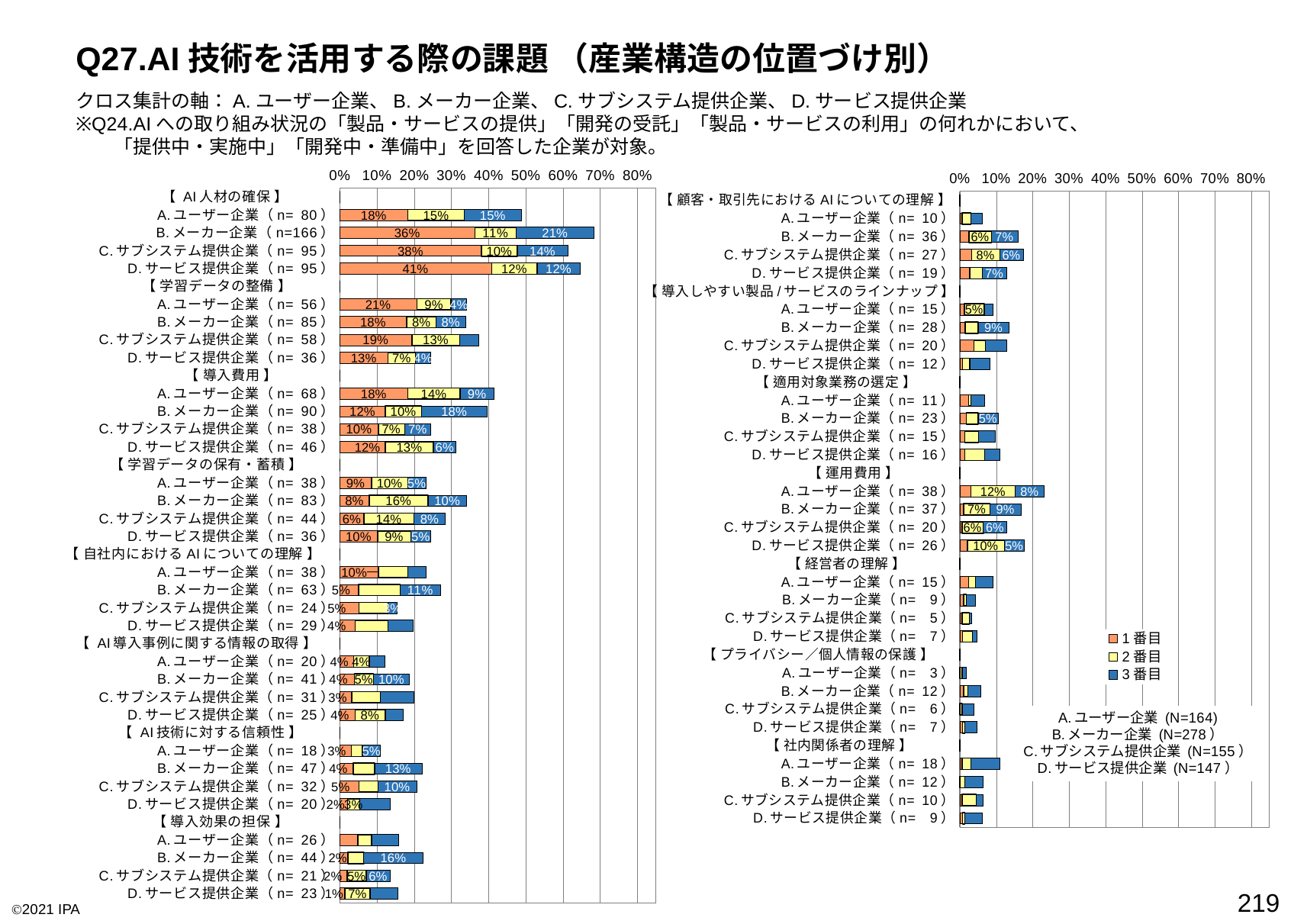

Q27.AI技術を活用する際の課題 （産業構造の位置づけ別）
クロス集計の軸：A.ユーザー企業、B.メーカー企業、C.サブシステム提供企業、D.サービス提供企業
※Q24.AIへの取り組み状況の「製品・サービスの提供」「開発の受託」「製品・サービスの利用」の何れかにおいて、
　　「提供中・実施中」「開発中・準備中」を回答した企業が対象。

### Chart

| Category | 1番目 | 2番目 | 3番目 |
|---|---|---|---|
| 【 AI人材の確保 】              | 0.0 | 0.0 | 0.0 |
| A.ユーザー企業（n=  80） | 0.18292682926829268 | 0.1524390243902439 | 0.1524390243902439 |
| B.メーカー企業（n=166） | 0.36330935251798563 | 0.11151079136690648 | 0.2073170731707317 |
| C.サブシステム提供企業（n=  95） | 0.38064516129032255 | 0.0967741935483871 | 0.13548387096774195 |
| D.サービス提供企業（n=  95） | 0.40816326530612246 | 0.12244897959183673 | 0.11564625850340136 |
| 【 学習データの整備 】             | 0.0 | 0.0 | 0.0 |
| A.ユーザー企業（n=  56） | 0.2073170731707317 | 0.09146341463414634 | 0.042682926829268296 |
| B.メーカー企業（n=  85） | 0.17985611510791366 | 0.07913669064748201 | 0.07926829268292683 |
| C.サブシステム提供企業（n=  58） | 0.1935483870967742 | 0.12903225806451613 | 0.05161290322580645 |
| D.サービス提供企業（n=  36） | 0.1292517006802721 | 0.07482993197278912 | 0.04081632653061224 |
| 【 導入費用 】                 | 0.0 | 0.0 | 0.0 |
| A.ユーザー企業（n=  68） | 0.18292682926829268 | 0.1402439024390244 | 0.09146341463414634 |
| B.メーカー企業（n=  90） | 0.1223021582733813 | 0.09712230215827339 | 0.17682926829268292 |
| C.サブシステム提供企業（n=  38） | 0.1032258064516129 | 0.07096774193548387 | 0.07096774193548387 |
| D.サービス提供企業（n=  46） | 0.12244897959183673 | 0.1292517006802721 | 0.061224489795918366 |
| 【 学習データの保有・蓄積 】          | 0.0 | 0.0 | 0.0 |
| A.ユーザー企業（n=  38） | 0.08536585365853659 | 0.0975609756097561 | 0.04878048780487805 |
| B.メーカー企業（n=  83） | 0.07913669064748201 | 0.15827338129496402 | 0.10365853658536585 |
| C.サブシステム提供企業（n=  44） | 0.06451612903225806 | 0.13548387096774195 | 0.08387096774193549 |
| D.サービス提供企業（n=  36） | 0.10204081632653061 | 0.08843537414965986 | 0.05442176870748299 |
| 【 自社内におけるAIについての理解 】     | 0.0 | 0.0 | 0.0 |
| A.ユーザー企業（n=  38） | 0.10365853658536585 | 0.07926829268292683 | 0.04878048780487805 |
| B.メーカー企業（n=  63） | 0.050359712230215826 | 0.11151079136690648 | 0.10975609756097561 |
| C.サブシステム提供企業（n=  24） | 0.05161290322580645 | 0.07741935483870968 | 0.025806451612903226 |
| D.サービス提供企業（n=  29） | 0.04081632653061224 | 0.08843537414965986 | 0.06802721088435375 |
| 【 AI導入事例に関する情報の取得 】      | 0.0 | 0.0 | 0.0 |
| A.ユーザー企業（n=  20） | 0.036585365853658534 | 0.042682926829268296 | 0.042682926829268296 |
| B.メーカー企業（n=  41） | 0.039568345323741004 | 0.050359712230215826 | 0.0975609756097561 |
| C.サブシステム提供企業（n=  31） | 0.03225806451612903 | 0.07741935483870968 | 0.09032258064516129 |
| D.サービス提供企業（n=  25） | 0.04081632653061224 | 0.08163265306122448 | 0.047619047619047616 |
| 【 AI技術に対する信頼性 】          | 0.0 | 0.0 | 0.0 |
| A.ユーザー企業（n=  18） | 0.03048780487804878 | 0.03048780487804878 | 0.04878048780487805 |
| B.メーカー企業（n=  47） | 0.03597122302158273 | 0.05755395683453238 | 0.12804878048780488 |
| C.サブシステム提供企業（n=  32） | 0.05161290322580645 | 0.05161290322580645 | 0.1032258064516129 |
| D.サービス提供企業（n=  20） | 0.02040816326530612 | 0.034013605442176874 | 0.08163265306122448 |
| 【 導入効果の担保 】              | 0.0 | 0.0 | 0.0 |
| A.ユーザー企業（n=  26） | 0.04878048780487805 | 0.036585365853658534 | 0.07317073170731707 |
| B.メーカー企業（n=  44） | 0.02158273381294964 | 0.04316546762589928 | 0.15853658536585366 |
| C.サブシステム提供企業（n=  21） | 0.01935483870967742 | 0.05161290322580645 | 0.06451612903225806 |
| D.サービス提供企業（n=  23） | 0.013605442176870748 | 0.06802721088435375 | 0.07482993197278912 |

### Chart:

| Category | 1番目 | 2番目 | 3番目 |
|---|---|---|---|
| 【 顧客・取引先におけるAIについての理解 】  | 0.0 | 0.0 | 0.0 |
| A.ユーザー企業（n=  10） | 0.006097560975609756 | 0.024390243902439025 | 0.03048780487804878 |
| B.メーカー企業（n=  36） | 0.025179856115107913 | 0.06115107913669065 | 0.07317073170731707 |
| C.サブシステム提供企業（n=  27） | 0.03225806451612903 | 0.07741935483870968 | 0.06451612903225806 |
| D.サービス提供企業（n=  19） | 0.027210884353741496 | 0.034013605442176874 | 0.06802721088435375 |
| 【 導入しやすい製品/サービスのラインナップ 】 | 0.0 | 0.0 | 0.0 |
| A.ユーザー企業（n=  15） | 0.012195121951219513 | 0.054878048780487805 | 0.024390243902439025 |
| B.メーカー企業（n=  28） | 0.014388489208633094 | 0.03597122302158273 | 0.08536585365853659 |
| C.サブシステム提供企業（n=  20） | 0.03870967741935484 | 0.03225806451612903 | 0.05806451612903226 |
| D.サービス提供企業（n=  12） | 0.006802721088435374 | 0.02040816326530612 | 0.05442176870748299 |
| 【 適用対象業務の選定 】            | 0.0 | 0.0 | 0.0 |
| A.ユーザー企業（n=  11） | 0.024390243902439025 | 0.006097560975609756 | 0.036585365853658534 |
| B.メーカー企業（n=  23） | 0.017985611510791366 | 0.03237410071942446 | 0.054878048780487805 |
| C.サブシステム提供企業（n=  15） | 0.012903225806451613 | 0.03870967741935484 | 0.04516129032258064 |
| D.サービス提供企業（n=  16） | 0.013605442176870748 | 0.05442176870748299 | 0.04081632653061224 |
| 【 運用費用 】                 | 0.0 | 0.0 | 0.0 |
| A.ユーザー企業（n=  38） | 0.03048780487804878 | 0.12195121951219512 | 0.07926829268292683 |
| B.メーカー企業（n=  37） | 0.01079136690647482 | 0.07194244604316546 | 0.08536585365853659 |
| C.サブシステム提供企業（n=  20） | 0.0064516129032258064 | 0.05806451612903226 | 0.06451612903225806 |
| D.サービス提供企業（n=  26） | 0.02040816326530612 | 0.10204081632653061 | 0.05442176870748299 |
| 【 経営者の理解 】               | 0.0 | 0.0 | 0.0 |
| A.ユーザー企業（n=  15） | 0.024390243902439025 | 0.018292682926829267 | 0.04878048780487805 |
| B.メーカー企業（n=    9） | 0.01079136690647482 | 0.007194244604316547 | 0.024390243902439025 |
| C.サブシステム提供企業（n=    5） | 0.0064516129032258064 | 0.01935483870967742 | 0.0064516129032258064 |
| D.サービス提供企業（n=    7） | 0.006802721088435374 | 0.027210884353741496 | 0.013605442176870748 |
| 【 プライバシー／個人情報の保護 】       | 0.0 | 0.0 | 0.0 |
| A.ユーザー企業（n=    3） | 0.0 | 0.006097560975609756 | 0.012195121951219513 |
| B.メーカー企業（n=  12） | 0.01079136690647482 | 0.01079136690647482 | 0.036585365853658534 |
| C.サブシステム提供企業（n=    6） | 0.0 | 0.0064516129032258064 | 0.03225806451612903 |
| D.サービス提供企業（n=    7） | 0.006802721088435374 | 0.006802721088435374 | 0.034013605442176874 |
| 【 社内関係者の理解 】             | 0.0 | 0.0 | 0.0 |
| A.ユーザー企業（n=  18） | 0.006097560975609756 | 0.024390243902439025 | 0.07926829268292683 |
| B.メーカー企業（n=  12） | 0.0 | 0.014388489208633094 | 0.04878048780487805 |
| C.サブシステム提供企業（n=  10） | 0.0064516129032258064 | 0.03870967741935484 | 0.01935483870967742 |
| D.サービス提供企業（n=    9） | 0.006802721088435374 | 0.006802721088435374 | 0.047619047619047616 |